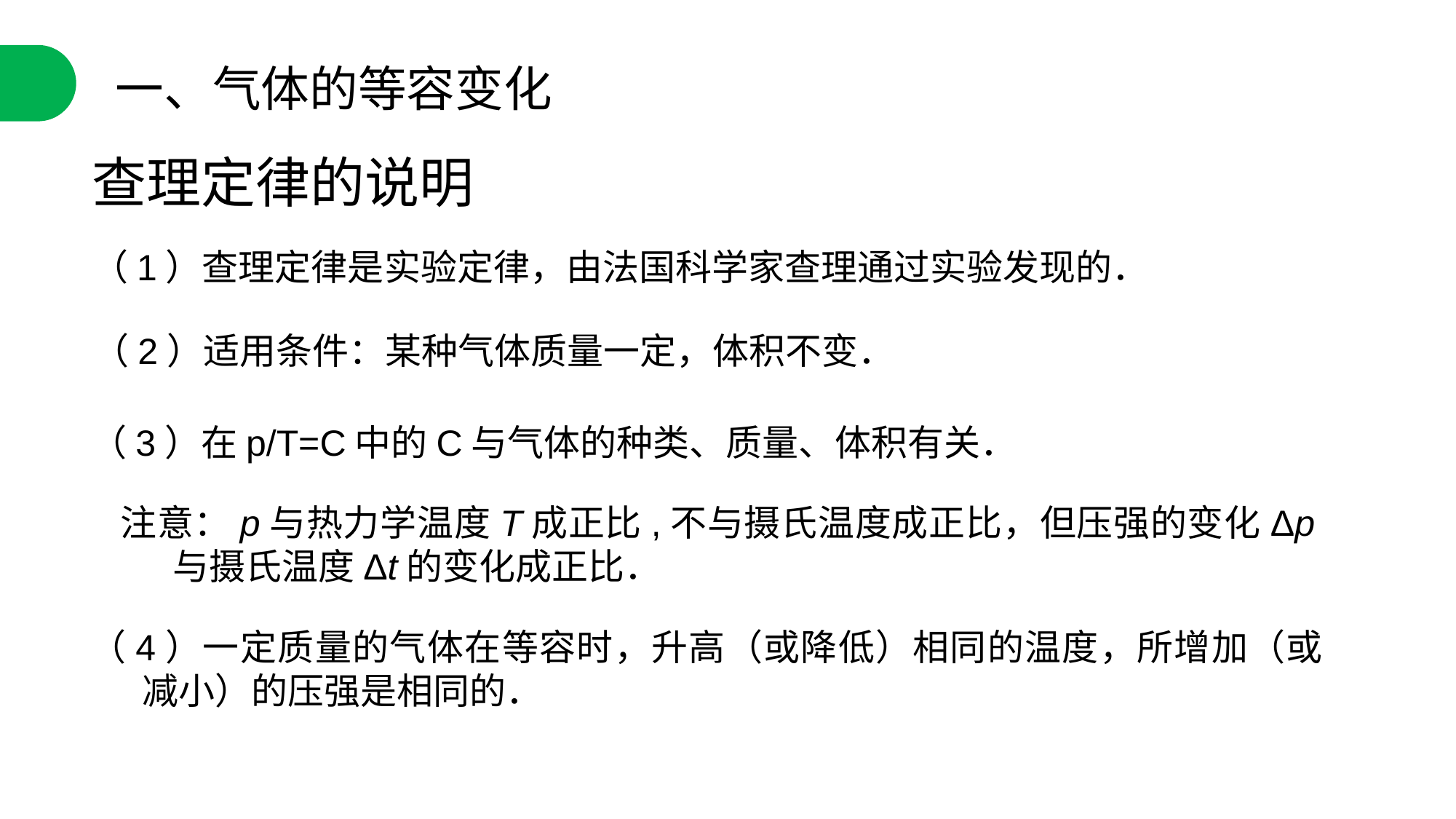

一、气体的等容变化
查理定律的说明
（1）查理定律是实验定律，由法国科学家查理通过实验发现的．
（2）适用条件：某种气体质量一定，体积不变．
（3）在p/T=C中的C与气体的种类、质量、体积有关．
注意：p与热力学温度T成正比,不与摄氏温度成正比，但压强的变化Δp与摄氏温度Δt的变化成正比．
（4）一定质量的气体在等容时，升高（或降低）相同的温度，所增加（或减小）的压强是相同的．